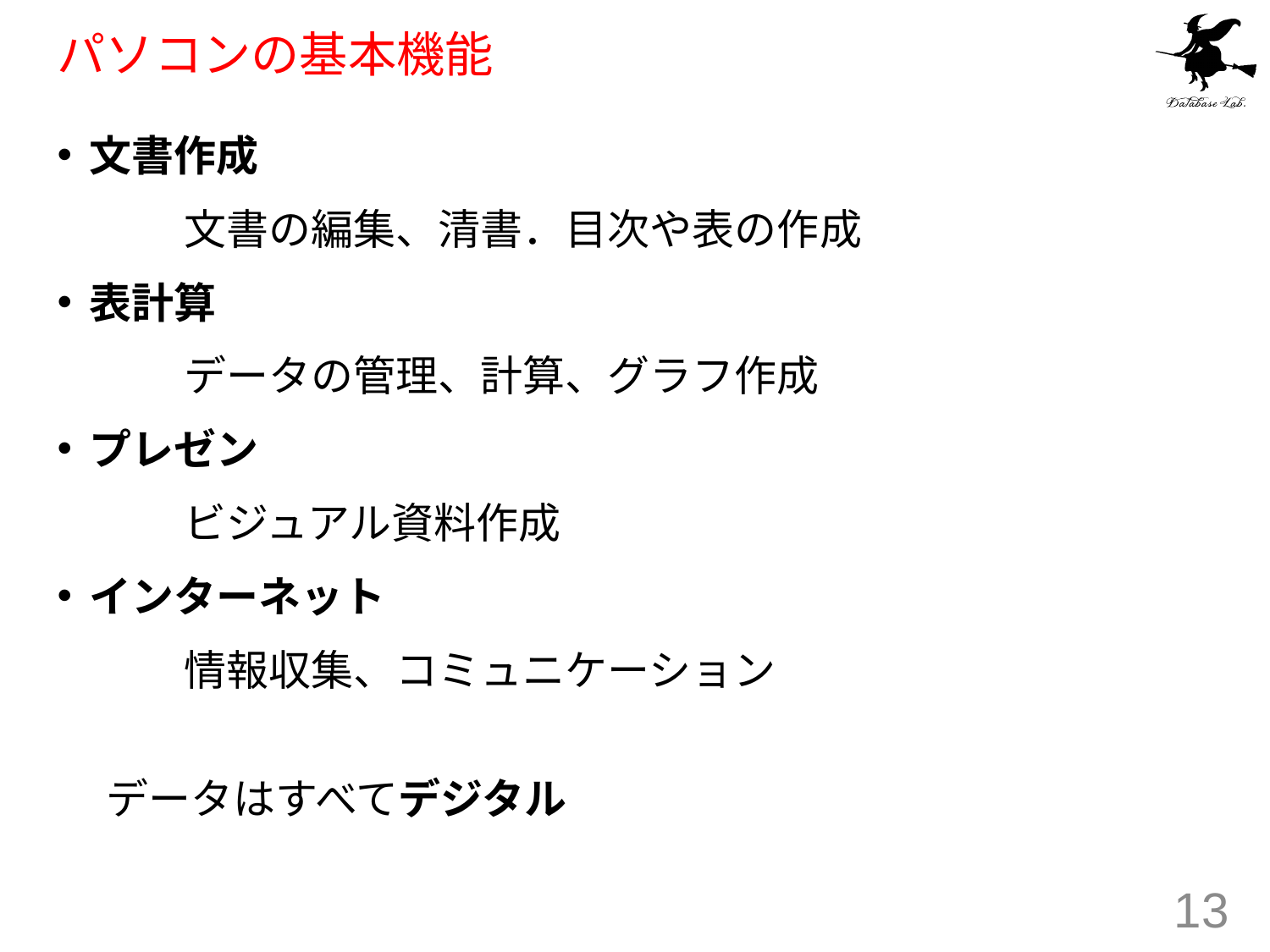

# パソコンの基本機能
文書作成
	文書の編集、清書．目次や表の作成
表計算
	データの管理、計算、グラフ作成
プレゼン
	ビジュアル資料作成
インターネット
	情報収集、コミュニケーション

データはすべてデジタル
13